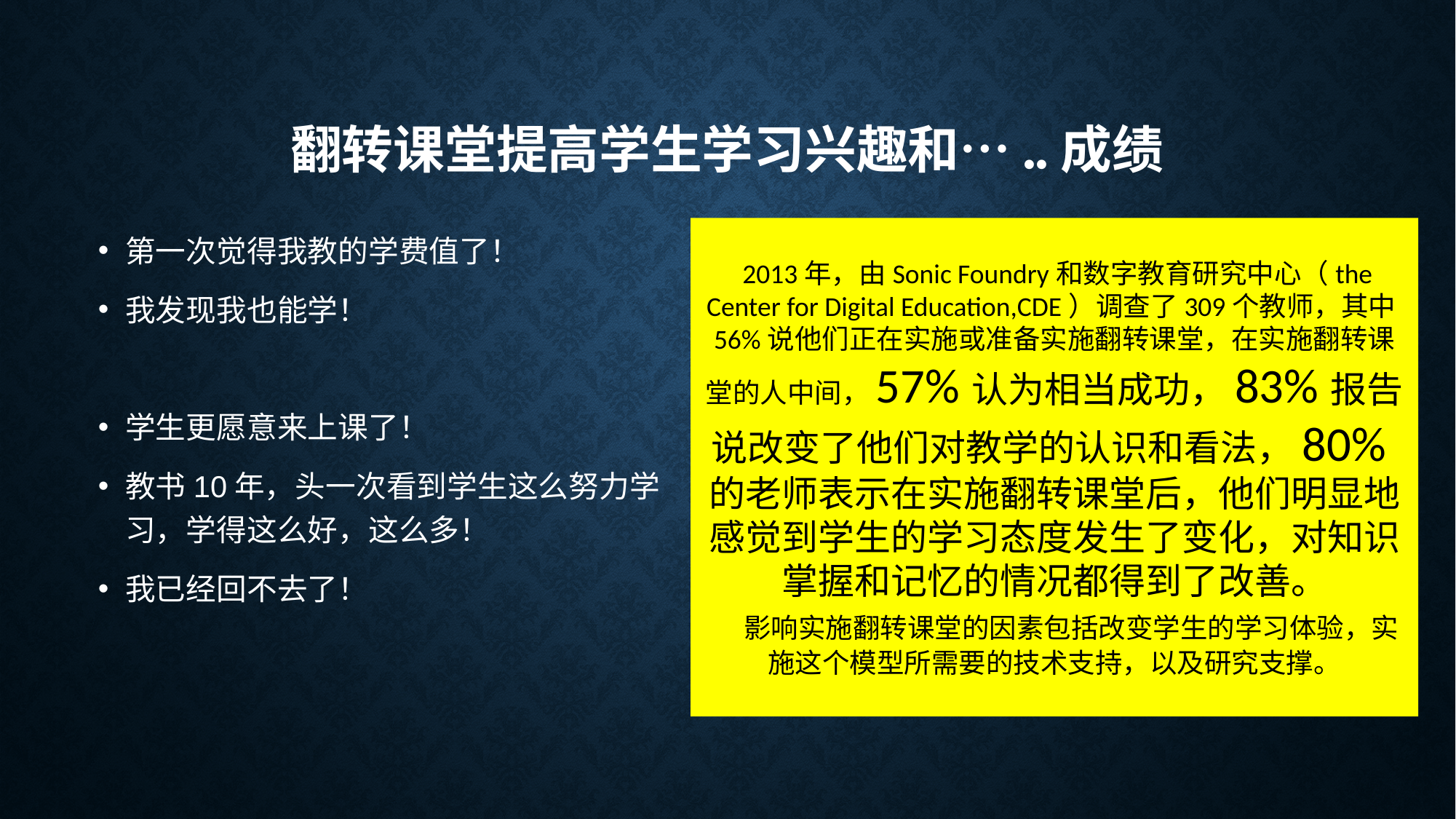

# 翻转课堂提高学生学习兴趣和…..成绩

 2013年，由Sonic Foundry和数字教育研究中心（the Center for Digital Education,CDE）调查了309个教师，其中56%说他们正在实施或准备实施翻转课堂，在实施翻转课堂的人中间，57%认为相当成功，83%报告说改变了他们对教学的认识和看法，80%的老师表示在实施翻转课堂后，他们明显地感觉到学生的学习态度发生了变化，对知识掌握和记忆的情况都得到了改善。
   影响实施翻转课堂的因素包括改变学生的学习体验，实施这个模型所需要的技术支持，以及研究支撑。

第一次觉得我教的学费值了！
我发现我也能学！

学生更愿意来上课了！
教书10年，头一次看到学生这么努力学习，学得这么好，这么多！
我已经回不去了！